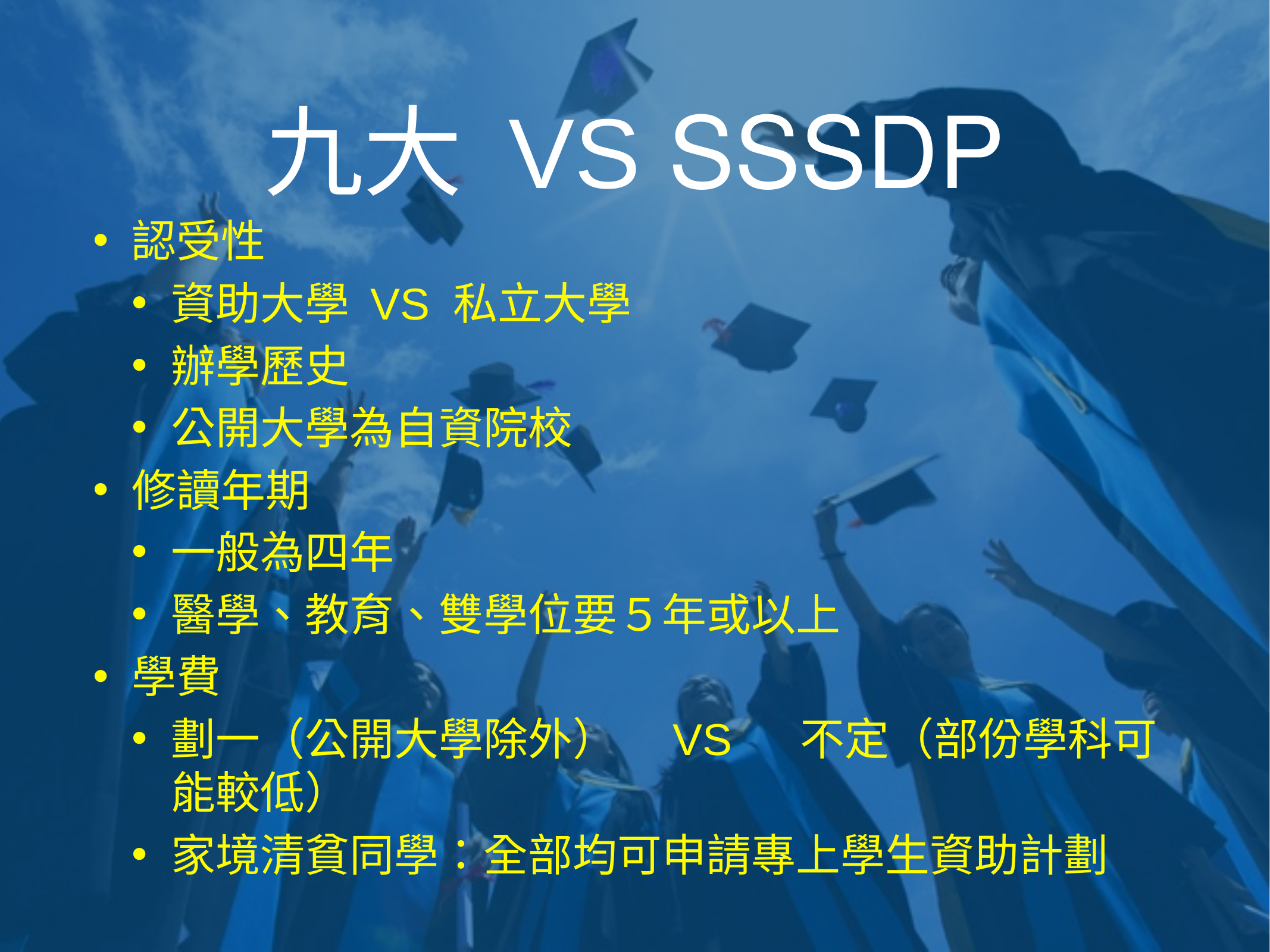

# 九大 VS SSSDP
認受性
資助大學 VS 私立大學
辦學歷史
公開大學為自資院校
修讀年期
一般為四年
醫學、教育、雙學位要５年或以上
學費
劃一（公開大學除外）　VS 　不定（部份學科可能較低）
家境清貧同學：全部均可申請專上學生資助計劃